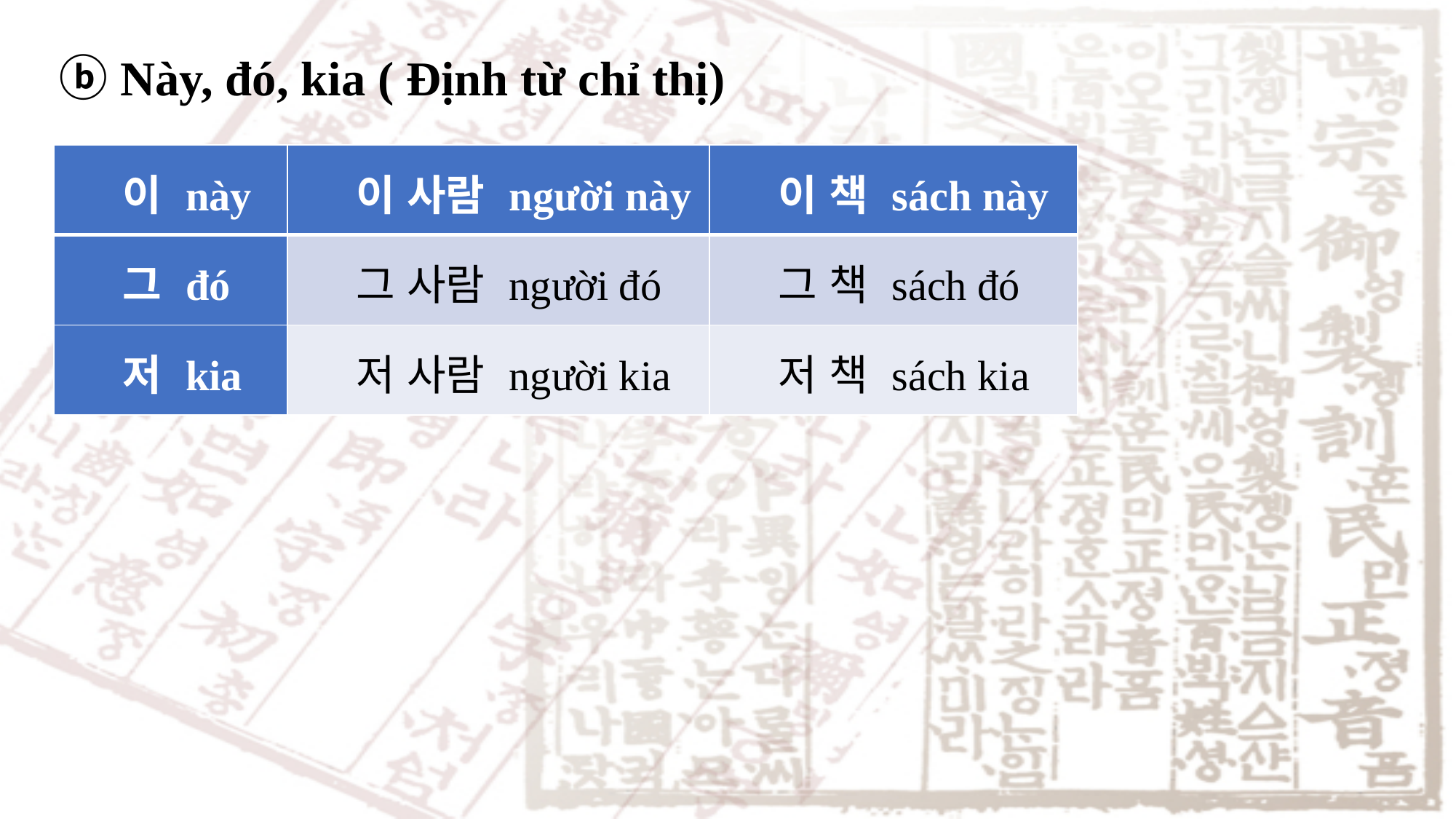

ⓑ Này, đó, kia ( Định từ chỉ thị)
| 이 này | 이 사람 người này | 이 책 sách này |
| --- | --- | --- |
| 그 đó | 그 사람 người đó | 그 책 sách đó |
| 저 kia | 저 사람 người kia | 저 책 sách kia |